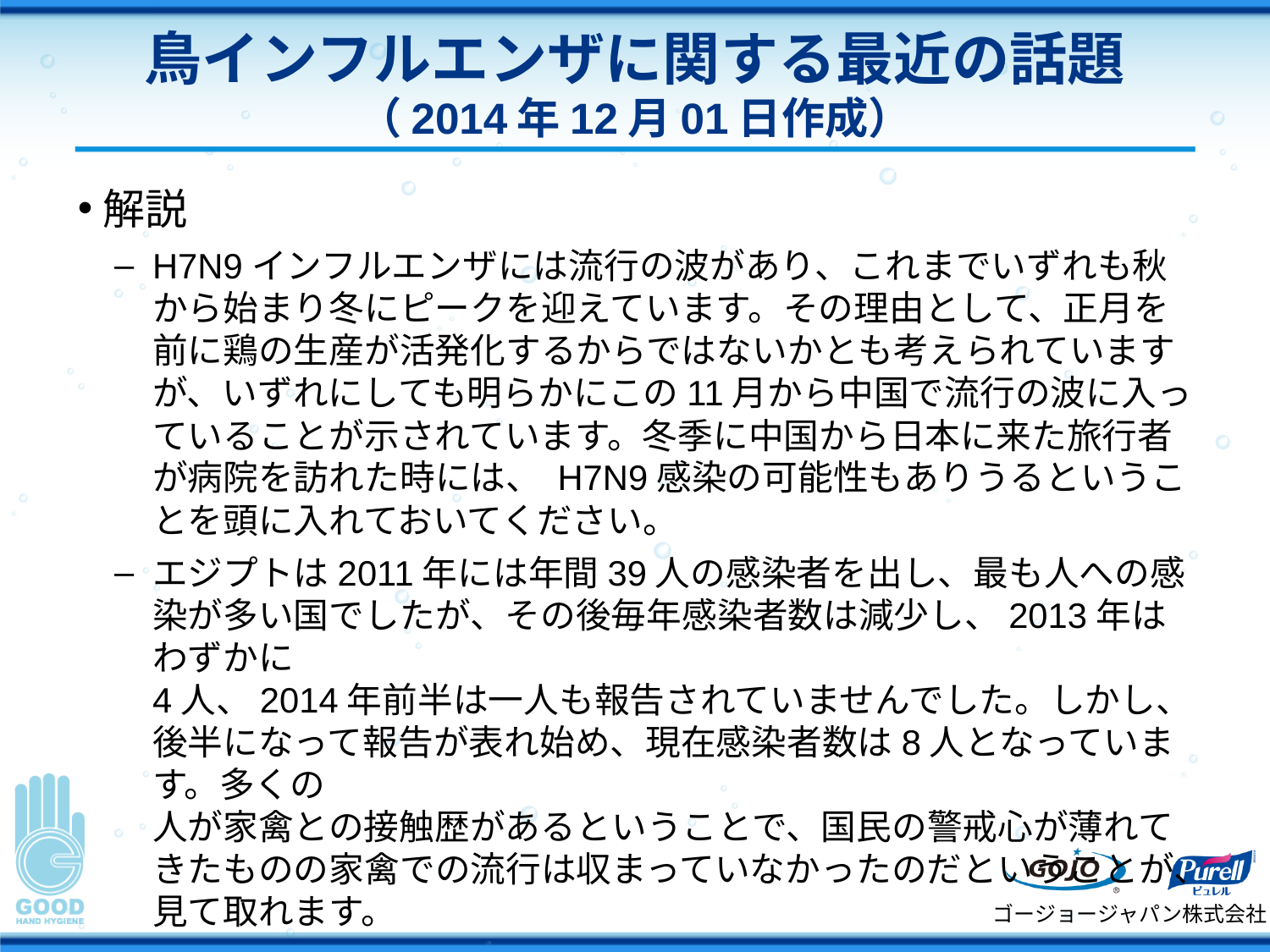

# 鳥インフルエンザに関する最近の話題 （2014年12月01日作成）
解説
H7N9インフルエンザには流行の波があり、これまでいずれも秋から始まり冬にピークを迎えています。その理由として、正月を前に鶏の生産が活発化するからではないかとも考えられていますが、いずれにしても明らかにこの11月から中国で流行の波に入っていることが示されています。冬季に中国から日本に来た旅行者が病院を訪れた時には、 H7N9感染の可能性もありうるということを頭に入れておいてください。
エジプトは2011年には年間39人の感染者を出し、最も人への感染が多い国でしたが、その後毎年感染者数は減少し、2013年はわずかに
4人、2014年前半は一人も報告されていませんでした。しかし、後半になって報告が表れ始め、現在感染者数は8人となっています。多くの
人が家禽との接触歴があるということで、国民の警戒心が薄れてきたものの家禽での流行は収まっていなかったのだということが、見て取れます。